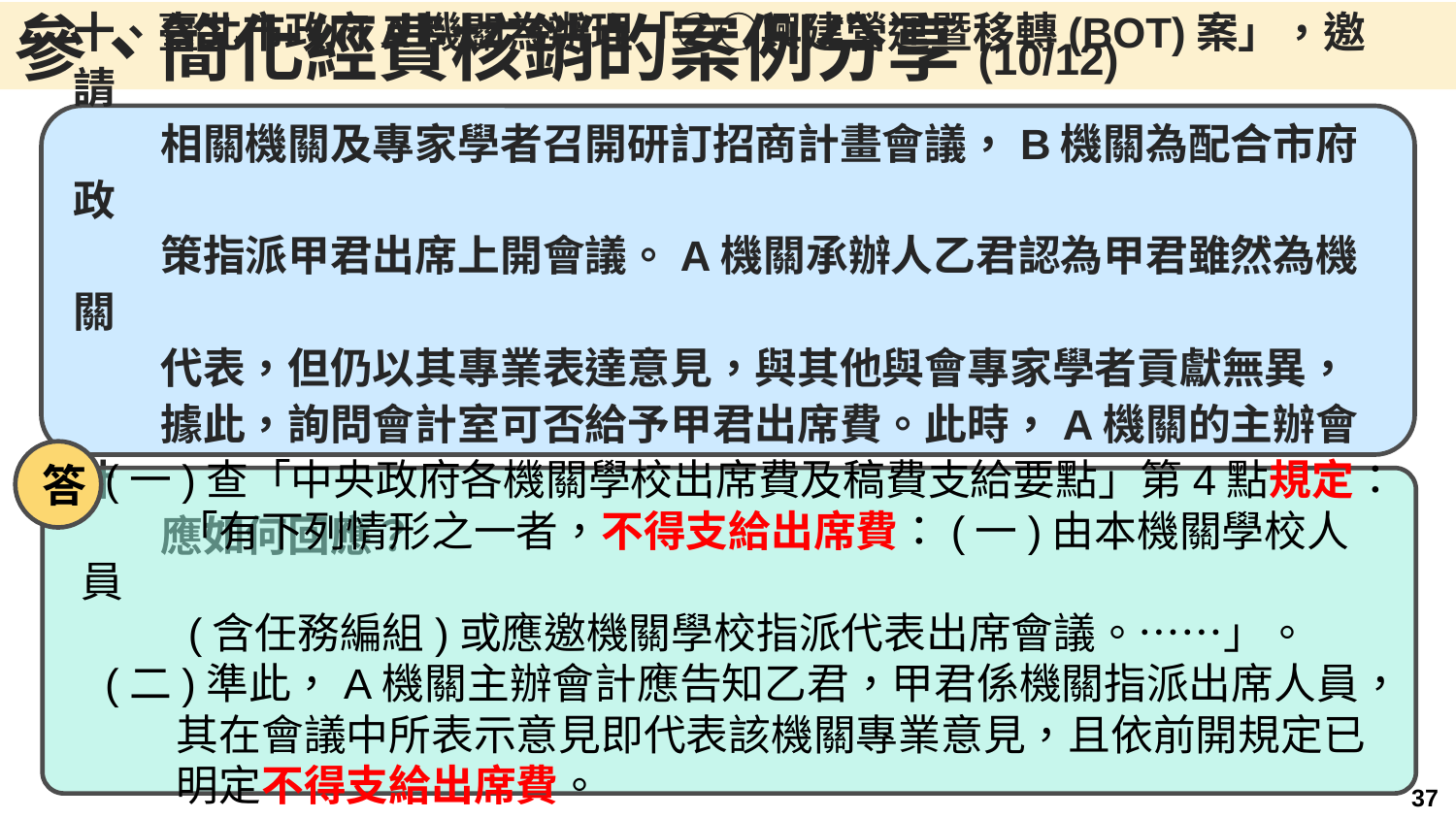

參、簡化經費核銷的案例分享(10/12)

十、臺北市政府A機關為辦理「○○興建營運暨移轉(BOT)案」，邀請
        相關機關及專家學者召開研訂招商計畫會議，B機關為配合市府政
        策指派甲君出席上開會議。A機關承辦人乙君認為甲君雖然為機關
        代表，但仍以其專業表達意見，與其他與會專家學者貢獻無異，
        據此，詢問會計室可否給予甲君出席費。此時，A機關的主辦會計
        應如何回應？
答

  (一)查「中央政府各機關學校出席費及稿費支給要點」第4點規定：
         「有下列情形之一者，不得支給出席費：(一)由本機關學校人員
         (含任務編組)或應邀機關學校指派代表出席會議。……」。
  (二)準此，A機關主辦會計應告知乙君，甲君係機關指派出席人員，
         其在會議中所表示意見即代表該機關專業意見，且依前開規定已
         明定不得支給出席費。
37